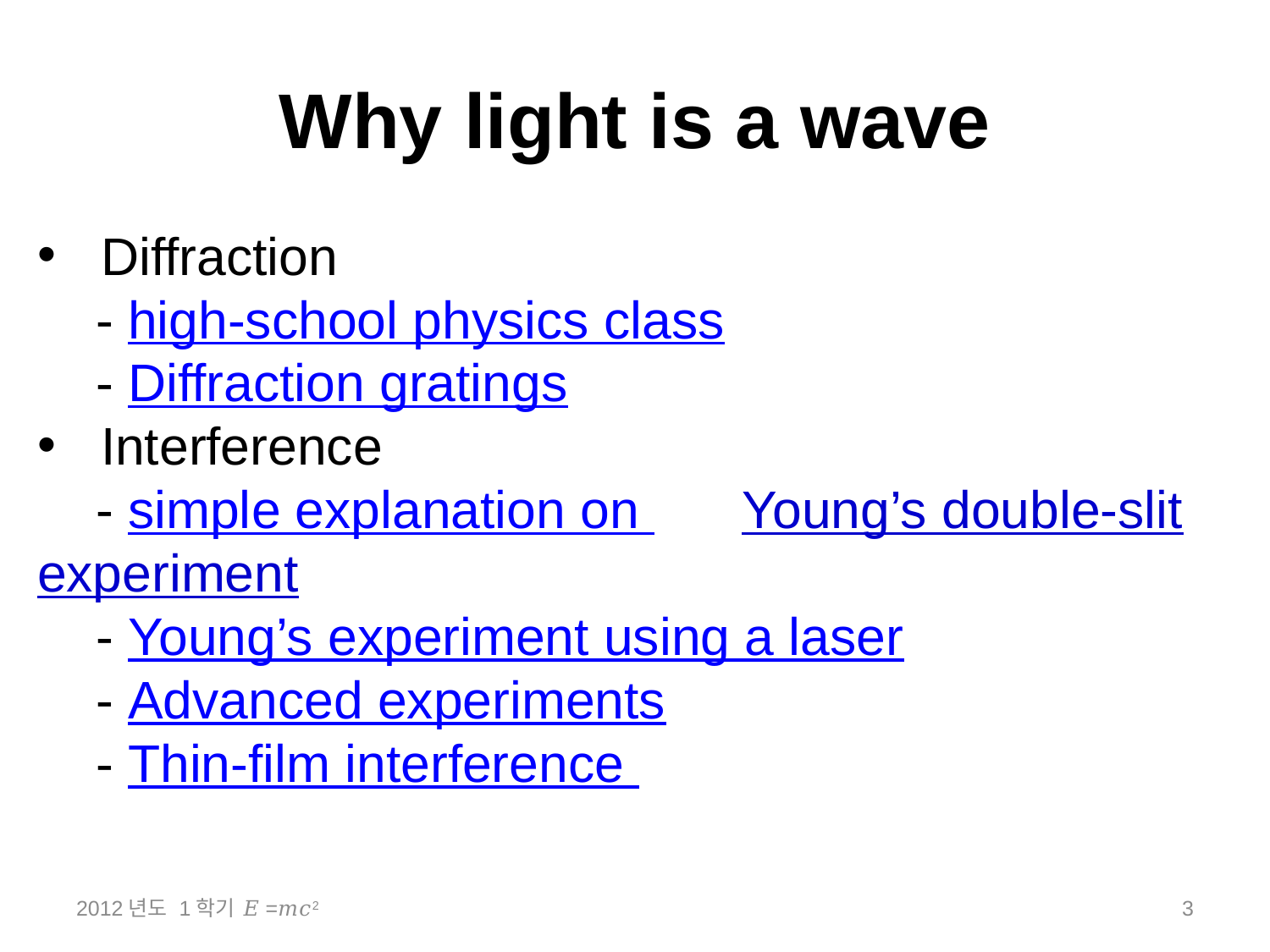

# Why light is a wave
Diffraction
    - high-school physics class
    - Diffraction gratings
Interference
    - simple explanation on
      Young’s double-slit experiment
    - Young’s experiment using a laser
    - Advanced experiments
    - Thin-film interference
2012년도 1학기 𝐸=𝑚𝑐2
3